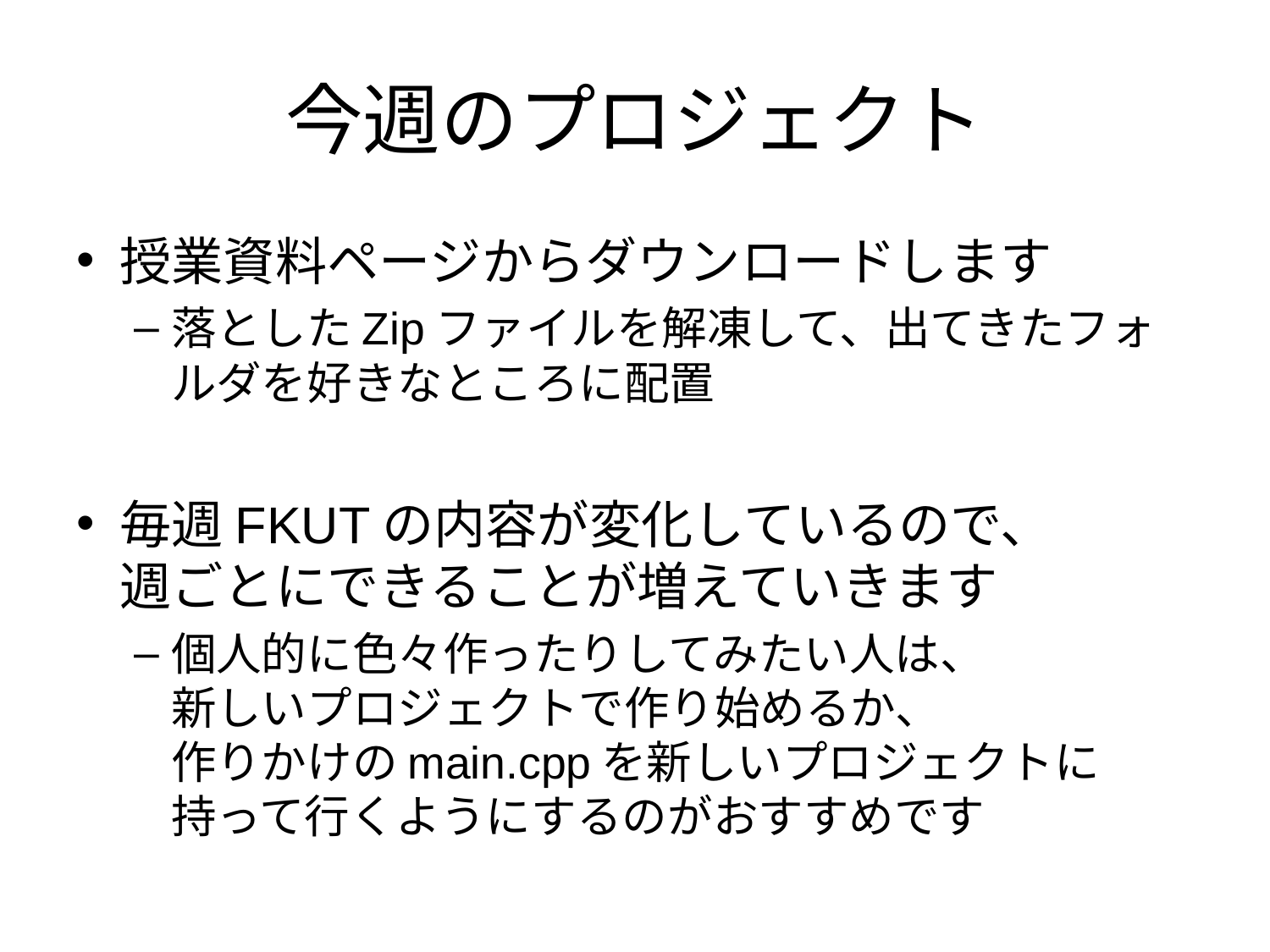

# 今週のプロジェクト
授業資料ページからダウンロードします
落としたZipファイルを解凍して、出てきたフォルダを好きなところに配置

毎週FKUTの内容が変化しているので、
週ごとにできることが増えていきます
個人的に色々作ったりしてみたい人は、
新しいプロジェクトで作り始めるか、
作りかけのmain.cppを新しいプロジェクトに
持って行くようにするのがおすすめです